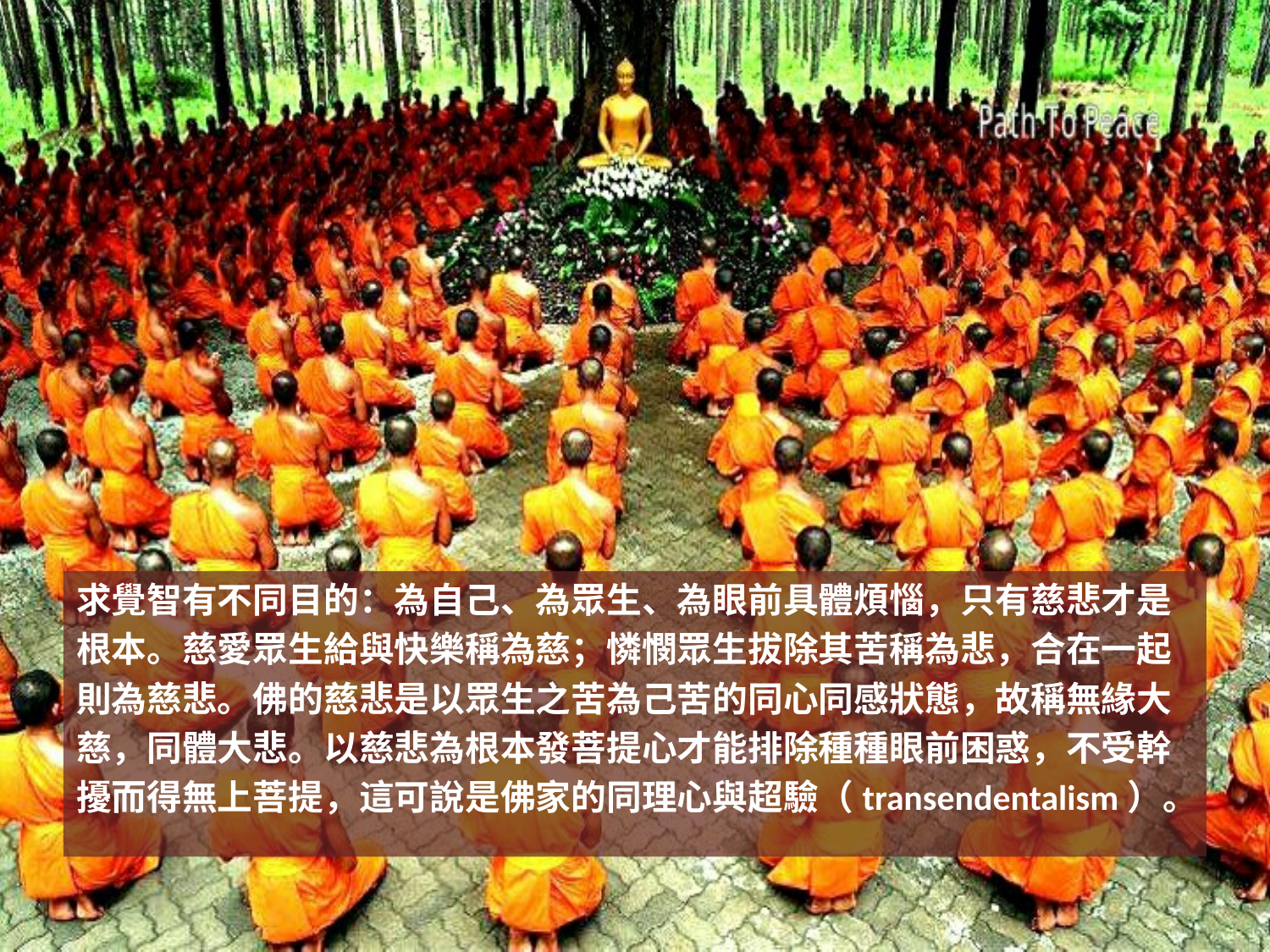

求覺智有不同目的：為自己、為眾生、為眼前具體煩惱，只有慈悲才是
根本。慈愛眾生給與快樂稱為慈；憐憫眾生拔除其苦稱為悲，合在一起
則為慈悲。佛的慈悲是以眾生之苦為己苦的同心同感狀態，故稱無緣大
慈，同體大悲。以慈悲為根本發菩提心才能排除種種眼前困惑，不受幹
擾而得無上菩提，這可說是佛家的同理心與超驗（transendentalism）。